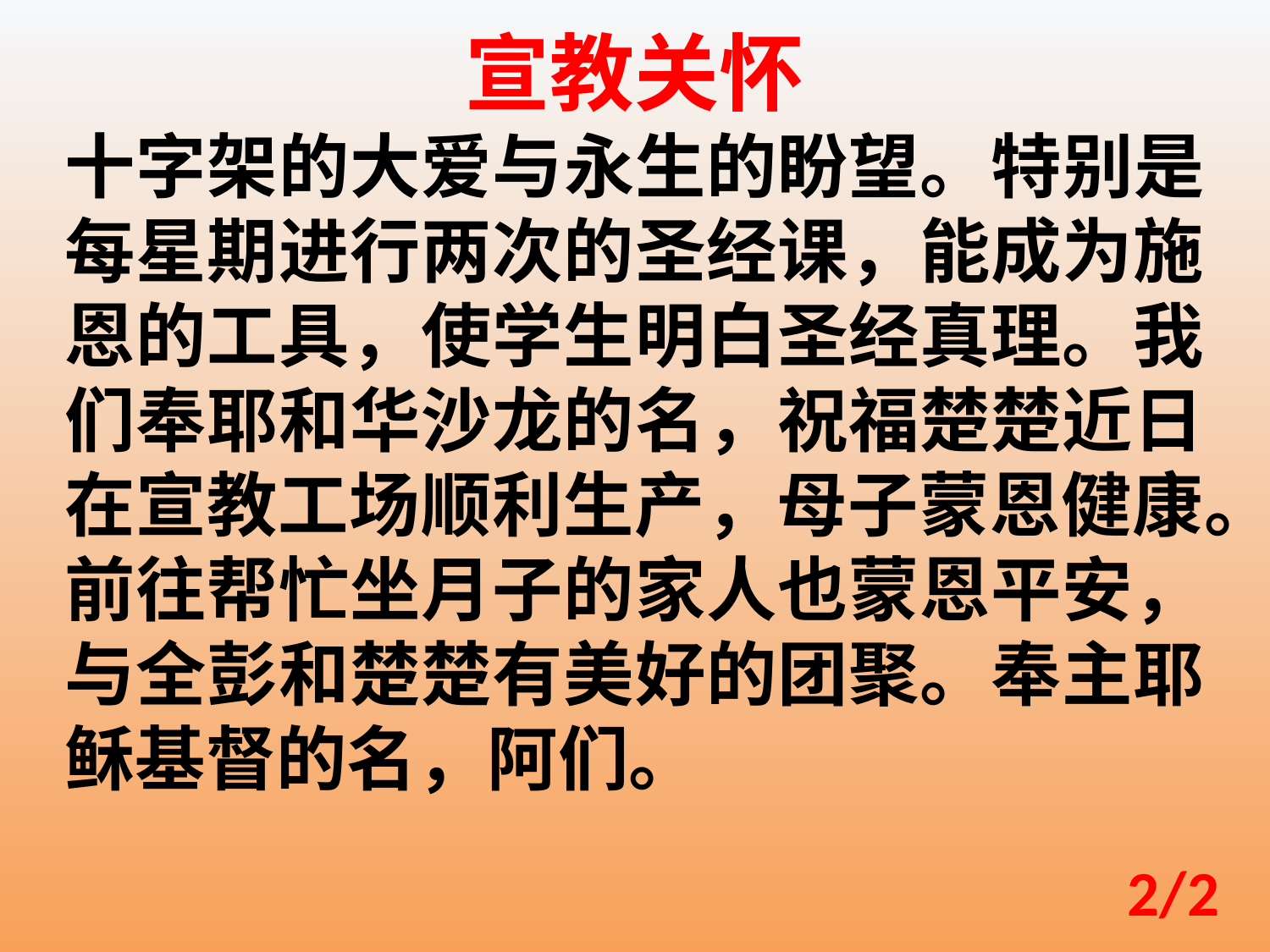

宣教关怀
十字架的大爱与永生的盼望。特别是每星期进行两次的圣经课，能成为施恩的工具，使学生明白圣经真理。我们奉耶和华沙龙的名，祝福楚楚近日在宣教工场顺利生产，母子蒙恩健康。前往帮忙坐月子的家人也蒙恩平安，与全彭和楚楚有美好的团聚。奉主耶稣基督的名，阿们。
2/2